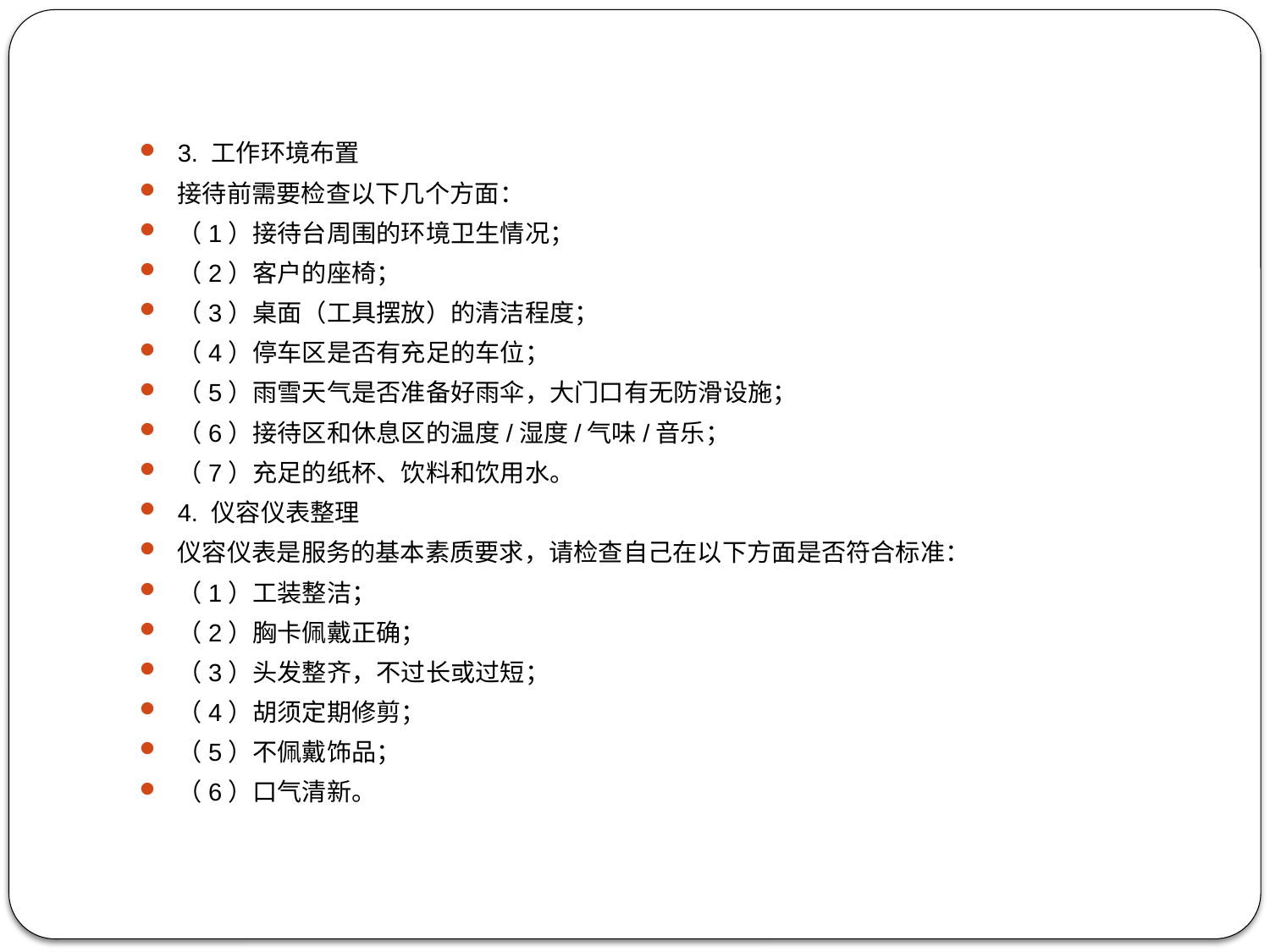

3. 工作环境布置
接待前需要检查以下几个方面：
（1）接待台周围的环境卫生情况；
（2）客户的座椅；
（3）桌面（工具摆放）的清洁程度；
（4）停车区是否有充足的车位；
（5）雨雪天气是否准备好雨伞，大门口有无防滑设施；
（6）接待区和休息区的温度/湿度/气味/音乐；
（7）充足的纸杯、饮料和饮用水。
4. 仪容仪表整理
仪容仪表是服务的基本素质要求，请检查自己在以下方面是否符合标准：
（1）工装整洁；
（2）胸卡佩戴正确；
（3）头发整齐，不过长或过短；
（4）胡须定期修剪；
（5）不佩戴饰品；
（6）口气清新。